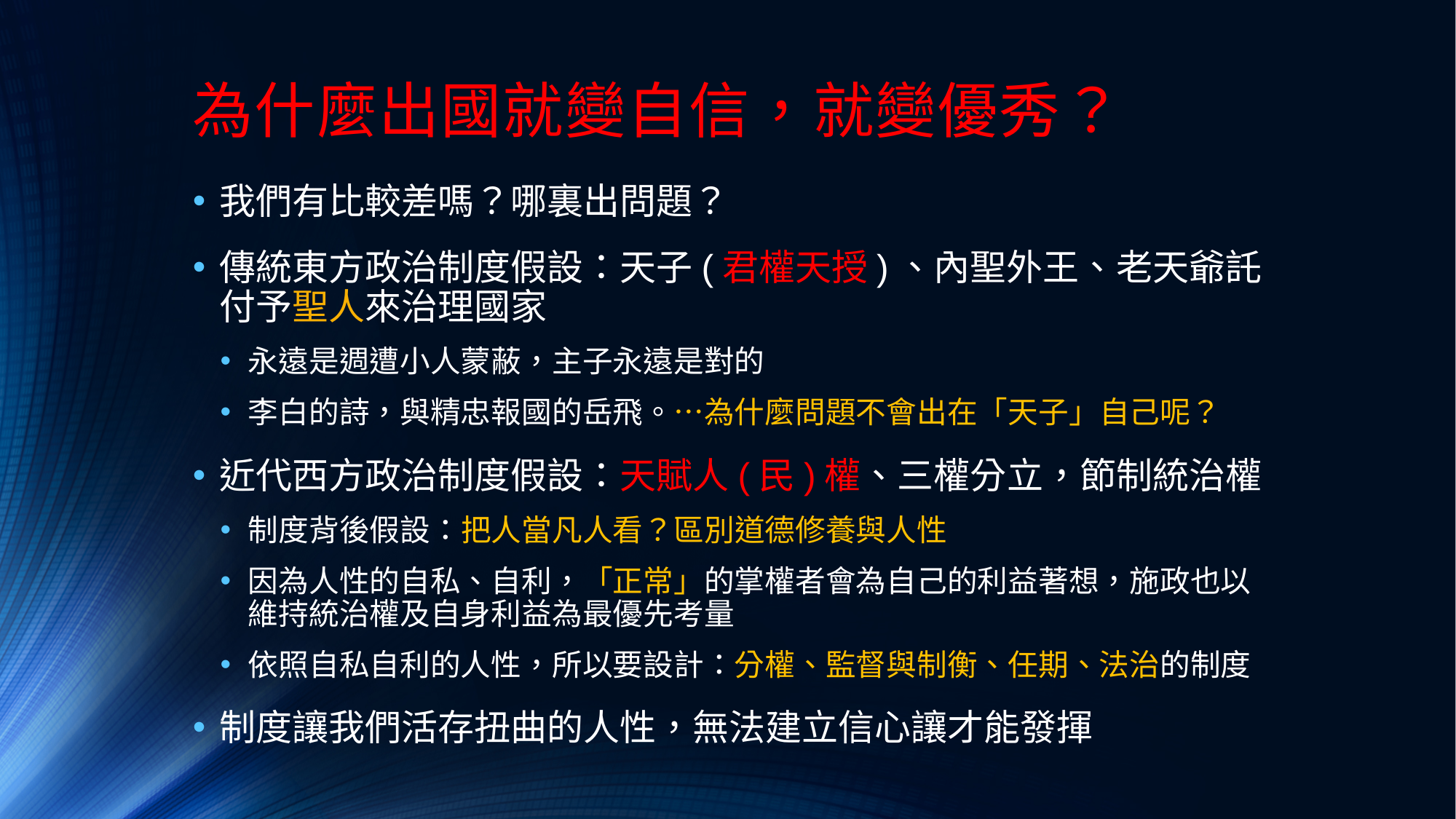

# 為什麼出國就變自信，就變優秀？
我們有比較差嗎？哪裏出問題？
傳統東方政治制度假設：天子(君權天授)、內聖外王、老天爺託付予聖人來治理國家
永遠是週遭小人蒙蔽，主子永遠是對的
李白的詩，與精忠報國的岳飛。…為什麼問題不會出在「天子」自己呢？
近代西方政治制度假設：天賦人(民)權、三權分立，節制統治權
制度背後假設：把人當凡人看？區別道德修養與人性
因為人性的自私、自利，「正常」的掌權者會為自己的利益著想，施政也以維持統治權及自身利益為最優先考量
依照自私自利的人性，所以要設計：分權、監督與制衡、任期、法治的制度
制度讓我們活存扭曲的人性，無法建立信心讓才能發揮